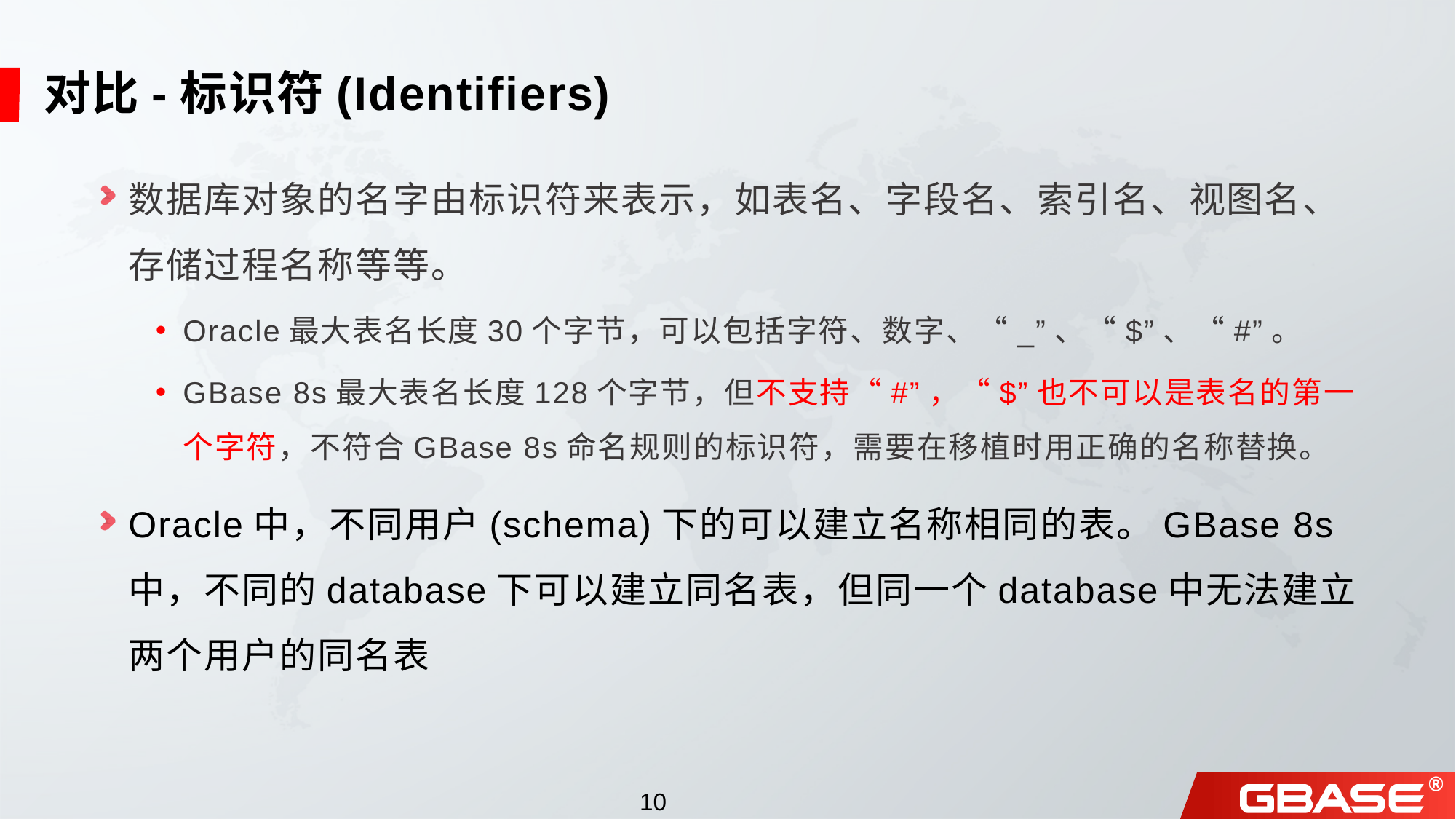

# 对比-标识符(Identifiers)
数据库对象的名字由标识符来表示，如表名、字段名、索引名、视图名、存储过程名称等等。
Oracle最大表名长度30个字节，可以包括字符、数字、“_”、“$”、“#”。
GBase 8s最大表名长度128个字节，但不支持“#”，“$”也不可以是表名的第一个字符，不符合GBase 8s命名规则的标识符，需要在移植时用正确的名称替换。
Oracle中，不同用户(schema)下的可以建立名称相同的表。GBase 8s中，不同的database下可以建立同名表，但同一个database中无法建立两个用户的同名表